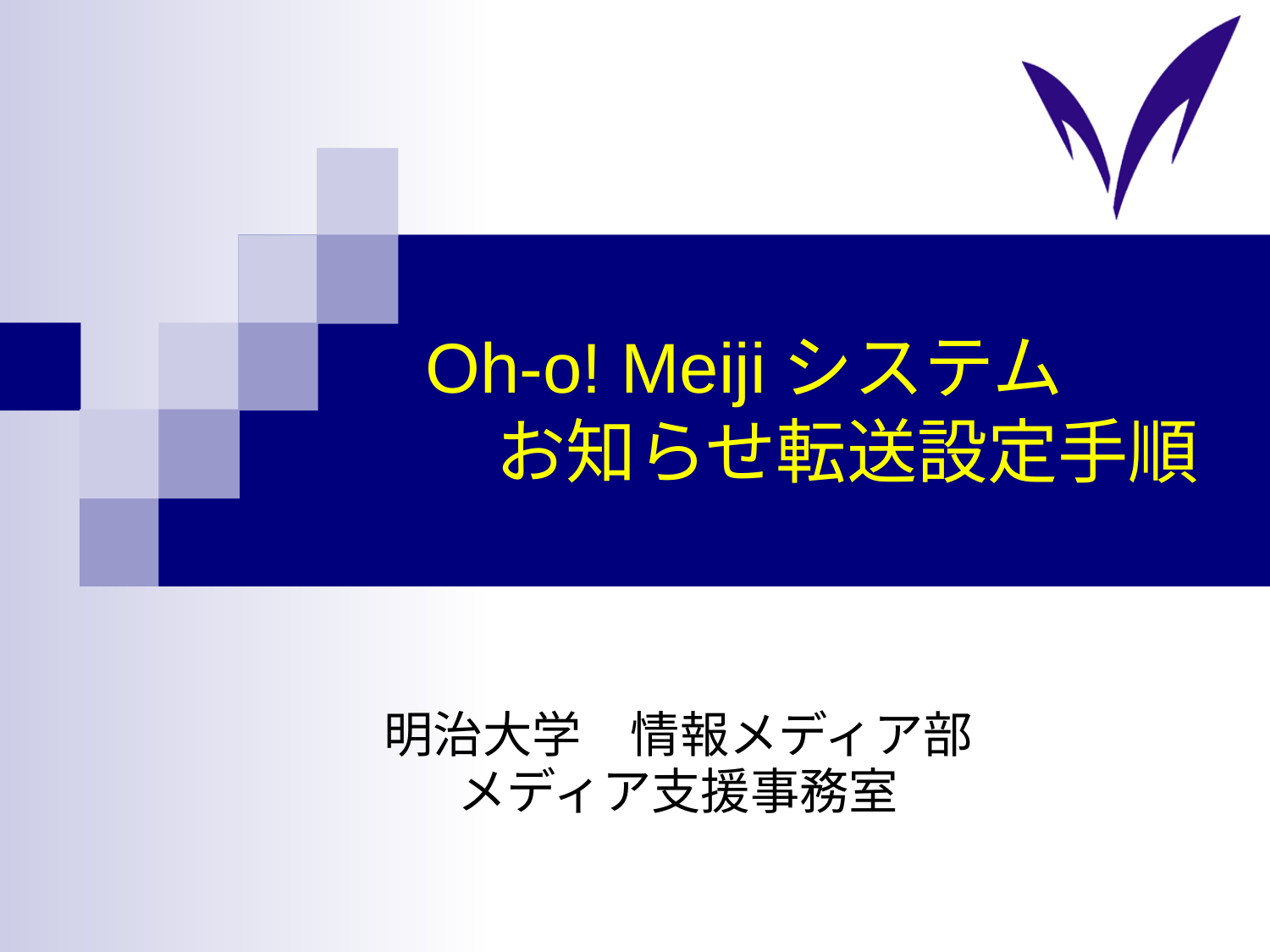

# Oh-o! Meijiシステム 　お知らせ転送設定手順

明治大学　情報メディア部
メディア支援事務室